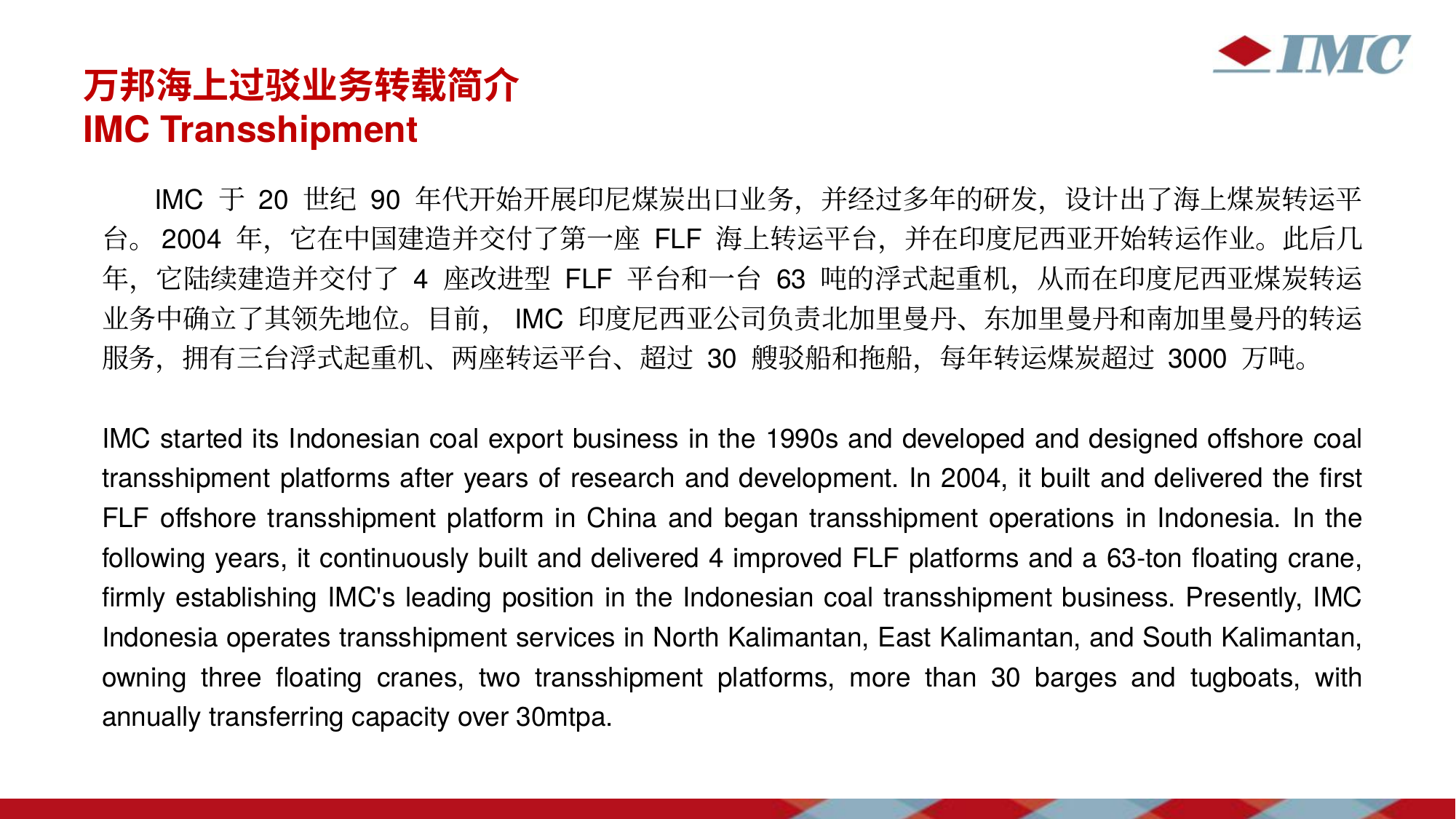

万邦海上过驳业务转载简介
IMC Transshipment
IMC 于 20 世纪 90 年代开始开展印尼煤炭出口业务，并经过多年的研发，设计出了海上煤炭转运平台。2004 年，它在中国建造并交付了第一座 FLF 海上转运平台，并在印度尼西亚开始转运作业。此后几年，它陆续建造并交付了 4 座改进型 FLF 平台和一台 63 吨的浮式起重机，从而在印度尼西亚煤炭转运业务中确立了其领先地位。目前，IMC 印度尼西亚公司负责北加里曼丹、东加里曼丹和南加里曼丹的转运服务，拥有三台浮式起重机、两座转运平台、超过 30 艘驳船和拖船，每年转运煤炭超过 3000 万吨。

IMC started its Indonesian coal export business in the 1990s and developed and designed offshore coal transshipment platforms after years of research and development. In 2004, it built and delivered the first FLF offshore transshipment platform in China and began transshipment operations in Indonesia. In the following years, it continuously built and delivered 4 improved FLF platforms and a 63-ton floating crane, firmly establishing IMC's leading position in the Indonesian coal transshipment business. Presently, IMC Indonesia operates transshipment services in North Kalimantan, East Kalimantan, and South Kalimantan, owning three floating cranes, two transshipment platforms, more than 30 barges and tugboats, with annually transferring capacity over 30mtpa.